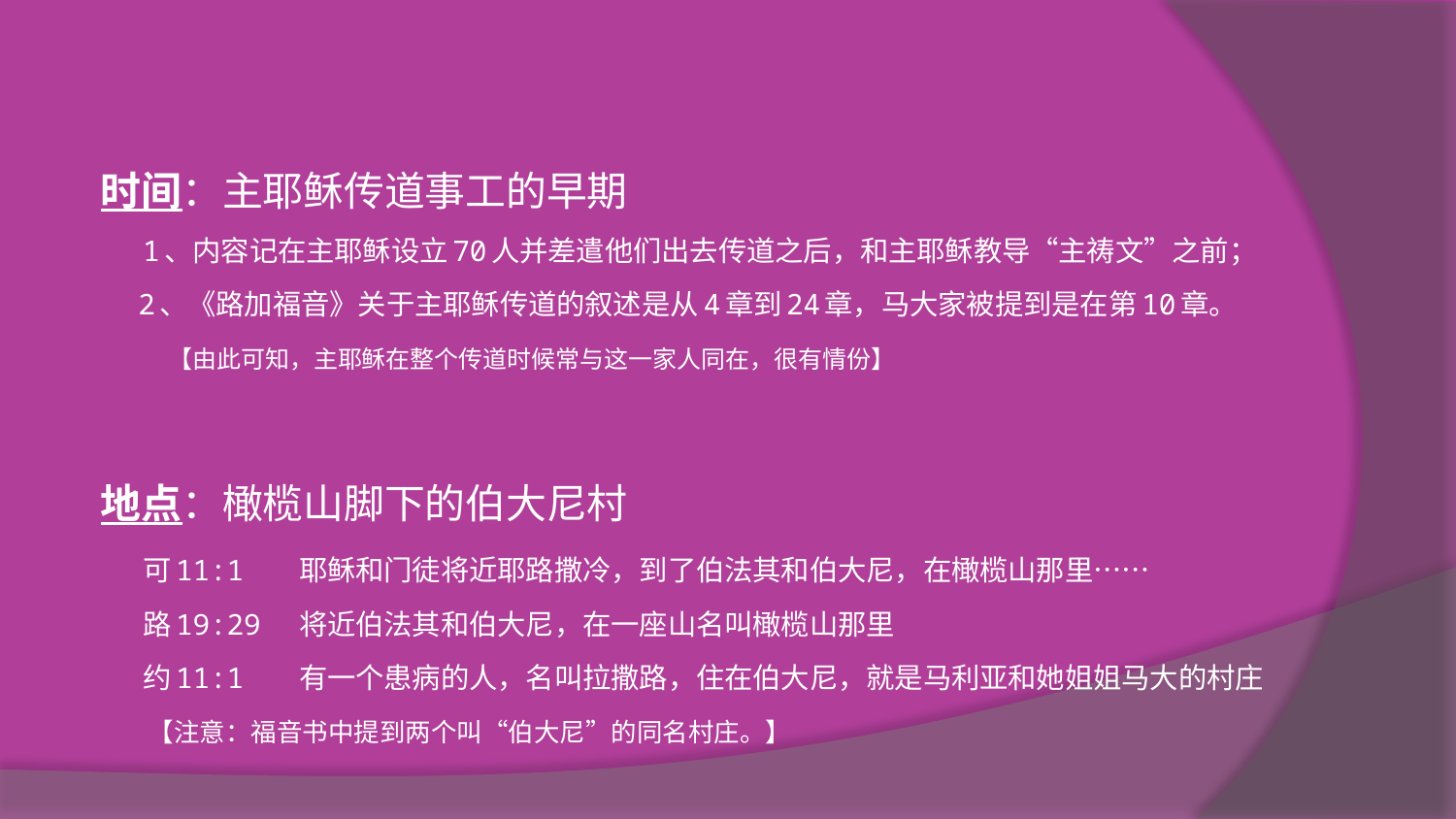

时间：主耶稣传道事工的早期
	1、内容记在主耶稣设立70人并差遣他们出去传道之后，和主耶稣教导“主祷文”之前；
   2、《路加福音》关于主耶稣传道的叙述是从4章到24章，马大家被提到是在第10章。
	    【由此可知，主耶稣在整个传道时候常与这一家人同在，很有情份】

地点：橄榄山脚下的伯大尼村
	可11:1   耶稣和门徒将近耶路撒冷，到了伯法其和伯大尼，在橄榄山那里……
	路19:29  将近伯法其和伯大尼，在一座山名叫橄榄山那里
	约11:1   有一个患病的人，名叫拉撒路，住在伯大尼，就是马利亚和她姐姐马大的村庄
         【注意：福音书中提到两个叫“伯大尼”的同名村庄。】